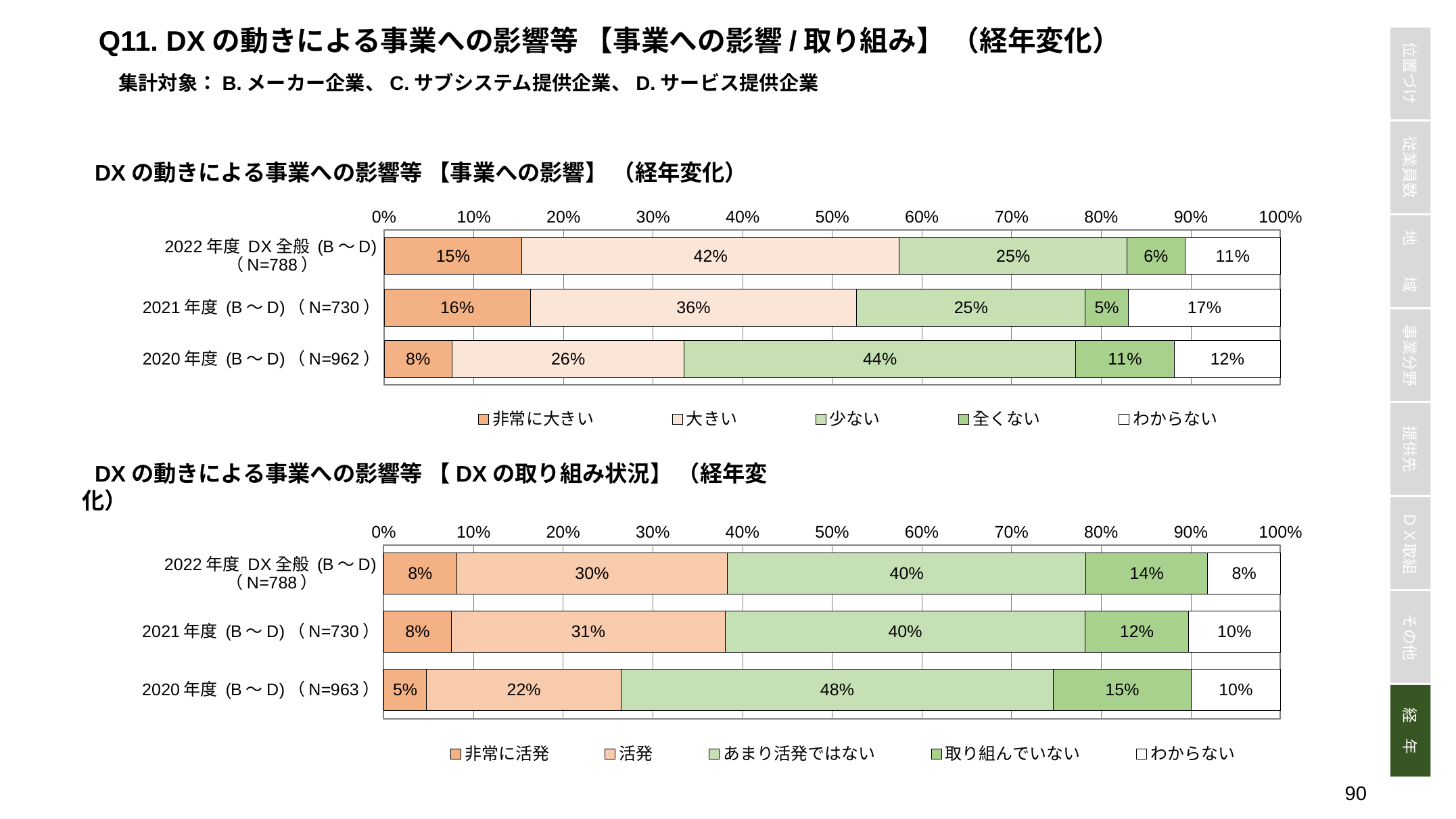

Q11. DXの動きによる事業への影響等 【事業への影響/取り組み】 （経年変化）
集計対象：B.メーカー企業、C.サブシステム提供企業、D.サービス提供企業
DXの動きによる事業への影響等 【事業への影響】 （経年変化）

### Chart

| Category | 非常に大きい | 大きい | 少ない | 全くない | わからない |
|---|---|---|---|---|---|
| 2022年度 DX全般 (B～D)（N=788） | 0.15355329949238578 | 0.4213197969543147 | 0.25380710659898476 | 0.06472081218274112 | 0.1065989847715736 |
| 2021年度 (B～D)（N=730） | 0.16301369863013698 | 0.3643835616438356 | 0.2547945205479452 | 0.04794520547945205 | 0.16986301369863013 |
| 2020年度 (B～D)（N=962） | 0.07588357588357589 | 0.2588357588357588 | 0.4365904365904366 | 0.1101871101871102 | 0.11850311850311851 |
DXの動きによる事業への影響等 【DXの取り組み状況】 （経年変化）

### Chart

| Category | 非常に活発 | 活発 | あまり活発ではない | 取り組んでいない | わからない |
|---|---|---|---|---|---|
| 2022年度 DX全般 (B～D)（N=788） | 0.08121827411167512 | 0.3020304568527919 | 0.399746192893401 | 0.13578680203045684 | 0.08121827411167512 |
| 2021年度 (B～D)（N=730） | 0.07534246575342465 | 0.30547945205479454 | 0.40136986301369865 | 0.11506849315068493 | 0.10273972602739725 |
| 2020年度 (B～D)（N=963） | 0.04776739356178609 | 0.21703011422637591 | 0.4818276220145379 | 0.1536863966770509 | 0.09968847352024922 |
90